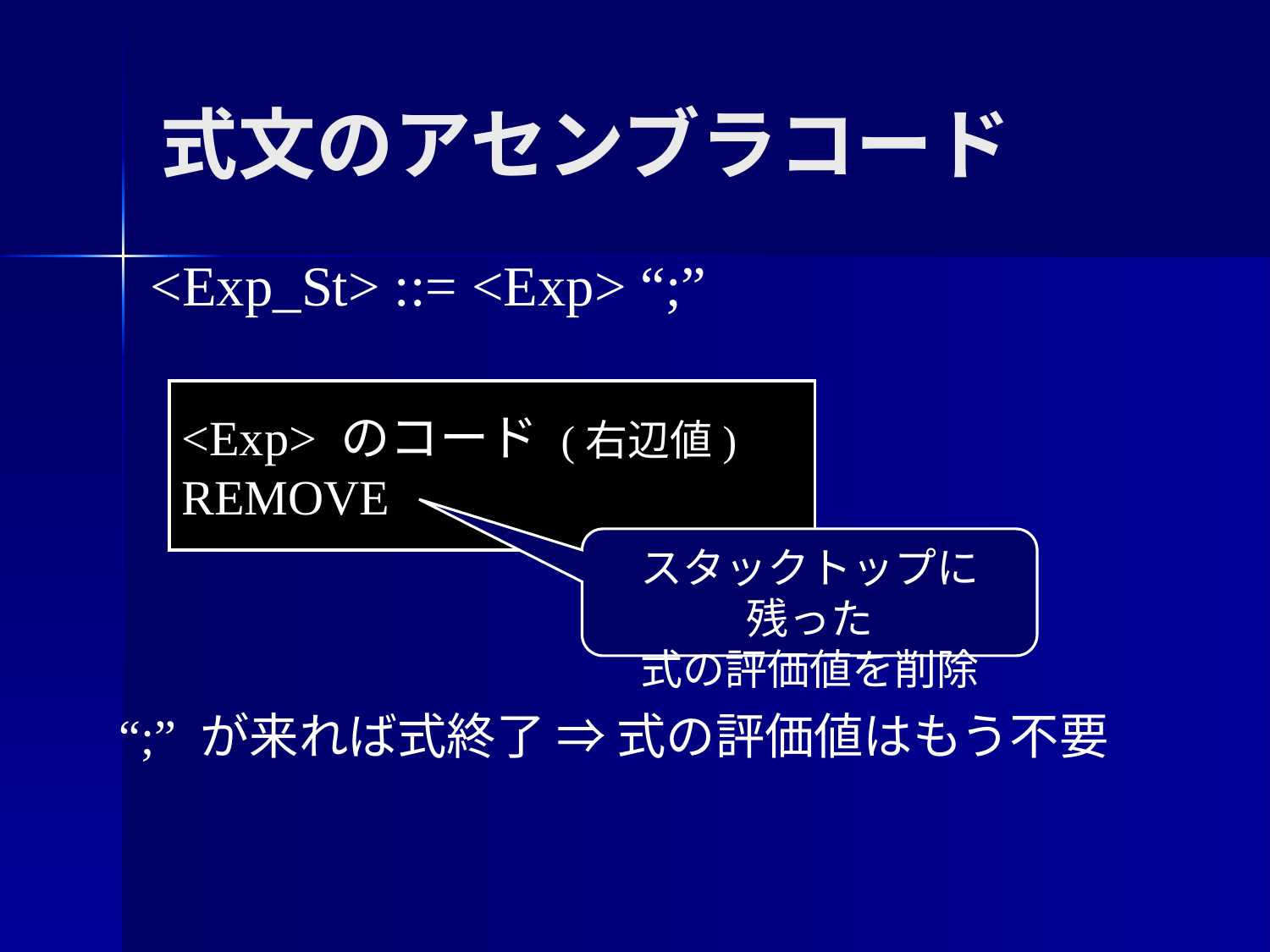

式文のアセンブラコード
<Exp_St> ::= <Exp> “;”
<Exp> のコード (右辺値)
REMOVE
スタックトップに残った
式の評価値を削除
“;” が来れば式終了 ⇒ 式の評価値はもう不要